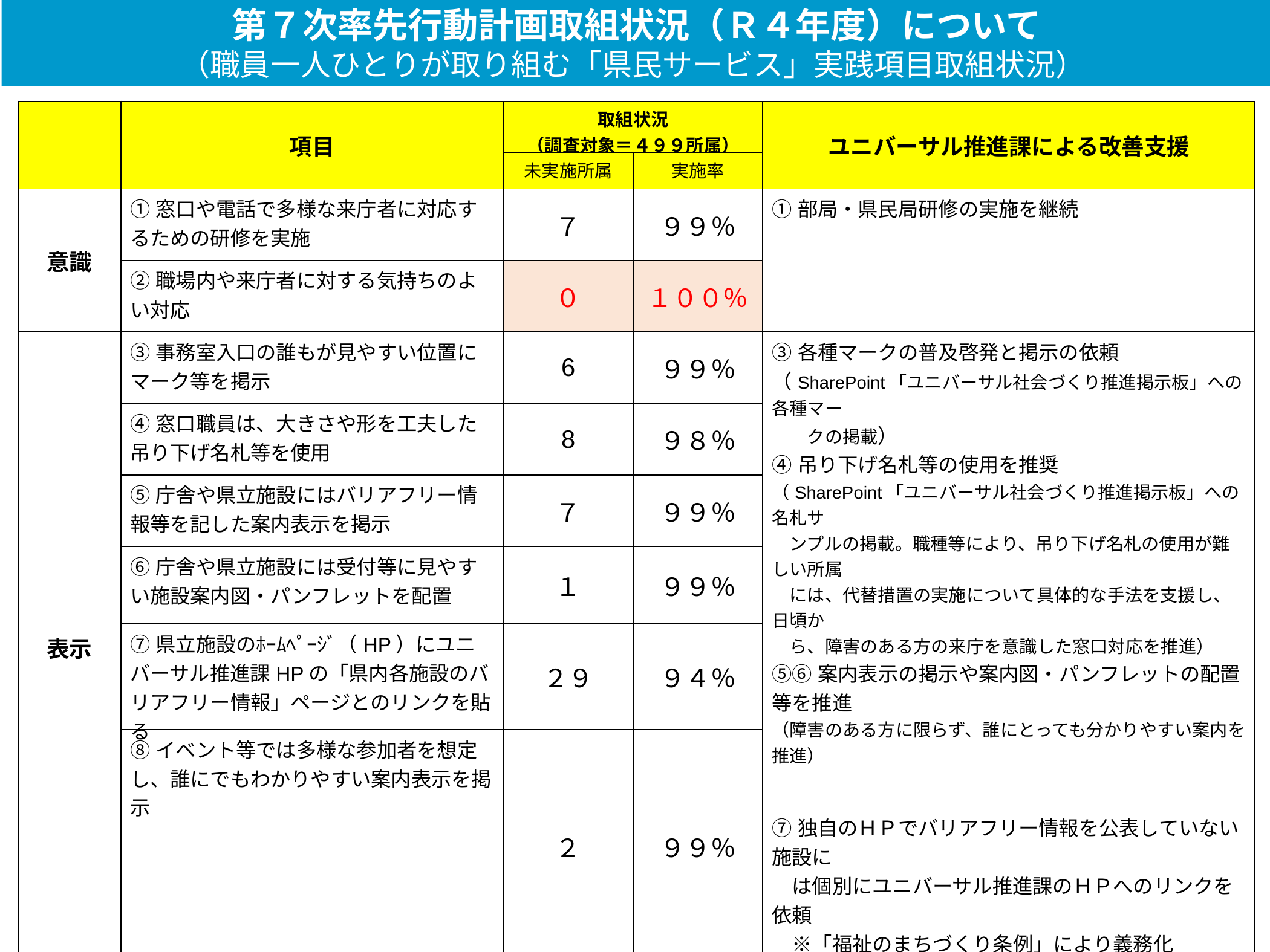

第７次率先行動計画取組状況（Ｒ４年度）について
　（職員一人ひとりが取り組む「県民サービス」実践項目取組状況）
|  | 項目 | 取組状況 （調査対象＝４９９所属） |  | ユニバーサル推進課による改善支援 |
| --- | --- | --- | --- | --- |
|  |  | 未実施所属 | 実施率 |  |
| 意識 | ①窓口や電話で多様な来庁者に対応するための研修を実施 | ７ | ９９％ | ①部局・県民局研修の実施を継続 |
|  | ②職場内や来庁者に対する気持ちのよい対応 | ０ | １００％ |  |
| 表示 | ③事務室入口の誰もが見やすい位置にマーク等を掲示 | 6 | ９９％ | ③各種マークの普及啓発と掲示の依頼 （SharePoint「ユニバーサル社会づくり推進掲示板」への各種マー 　　クの掲載） ④吊り下げ名札等の使用を推奨 （SharePoint「ユニバーサル社会づくり推進掲示板」への名札サ 　ンプルの掲載。職種等により、吊り下げ名札の使用が難しい所属 　には、代替措置の実施について具体的な手法を支援し、日頃か 　ら、障害のある方の来庁を意識した窓口対応を推進） ⑤⑥案内表示の掲示や案内図・パンフレットの配置等を推進 （障害のある方に限らず、誰にとっても分かりやすい案内を推進） ⑦独自のＨＰでバリアフリー情報を公表していない施設に 　は個別にユニバーサル推進課のＨＰへのリンクを依頼 　※「福祉のまちづくり条例」により義務化 ⑧ひょうご「ユニバーサル県庁ガイドブック」の会議・イベント時 　の情報配慮、広報物の作成ページについて再周知 |
|  | ④窓口職員は、大きさや形を工夫した吊り下げ名札等を使用 | 8 | ９８％ |  |
|  | ⑤庁舎や県立施設にはバリアフリー情報等を記した案内表示を掲示 | ７ | ９９％ |  |
|  | ⑥庁舎や県立施設には受付等に見やすい施設案内図・パンフレットを配置 | １ | ９９％ |  |
|  | ⑦県立施設のﾎｰﾑﾍﾟｰｼﾞ（HP）にユニバーサル推進課HPの「県内各施設のバリアフリー情報」ページとのリンクを貼る | ２９ | ９４％ |  |
|  | ⑧イベント等では多様な参加者を想定し、誰にでもわかりやすい案内表示を掲示 | ２ | ９９％ |  |
| 環境 | ⑨管理・監督職は点字名刺を常備 | ５３ | ８９％ | ⑨⑩点字テプラの貸出しにより点字名刺の作成依頼 （未実施所属には点字テプラを貸出。また点字名刺の必要性については、ひょうご「ユニバーサル県庁ガイドブック」の周知等により、障害種別ごとの対応について理解を深める） |
|  | ⑩視覚障害者と名刺交換をする場合は点字名刺を使用 | ３５ | ９３％ |  |